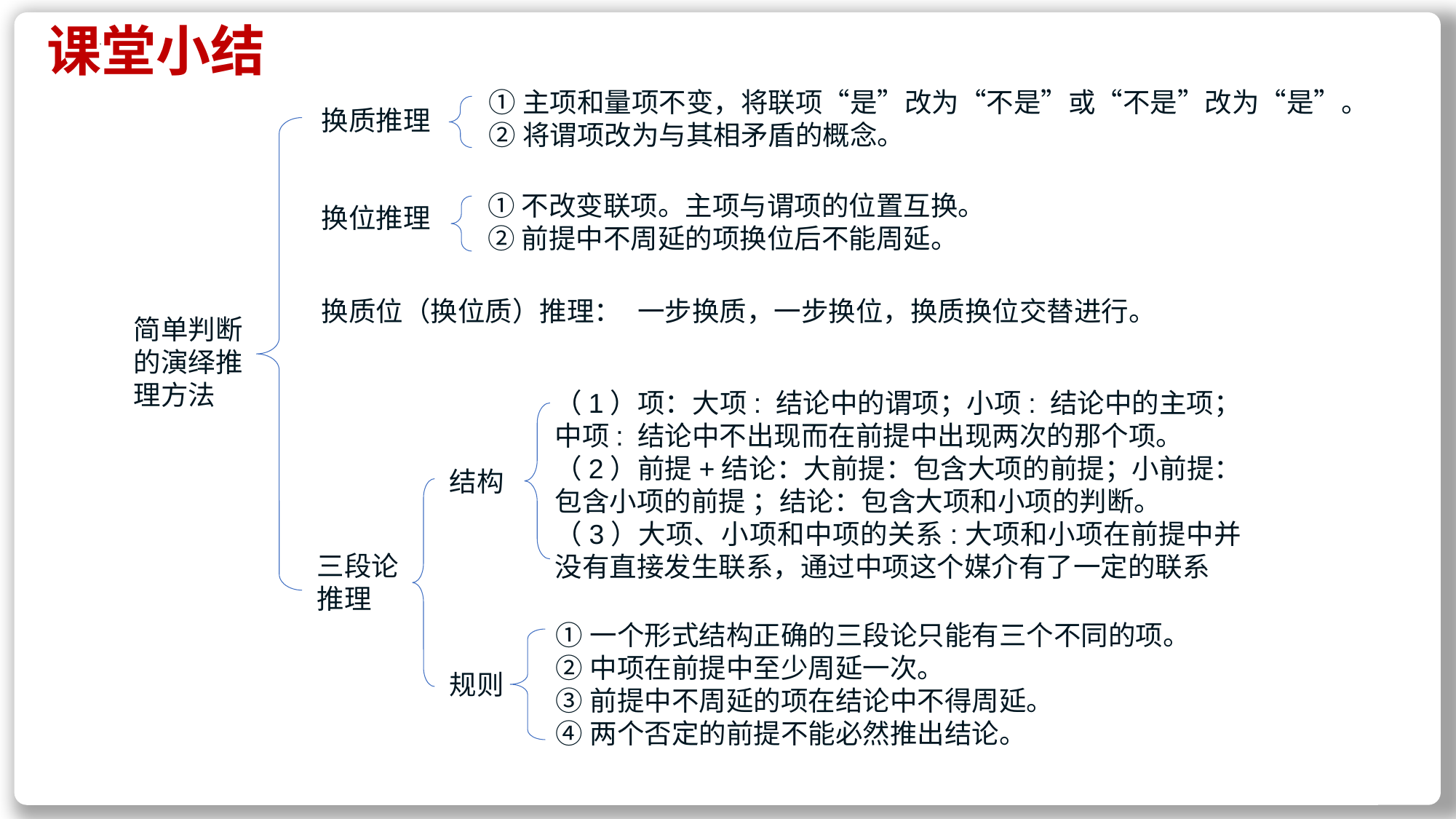

课堂小结
①主项和量项不变，将联项“是”改为“不是”或“不是”改为“是”。
②将谓项改为与其相矛盾的概念。

换质推理

①不改变联项。主项与谓项的位置互换。
②前提中不周延的项换位后不能周延。
换位推理

换质位（换位质）推理：
一步换质，一步换位，换质换位交替进行。
简单判断的演绎推理方法
（1）项：大项: 结论中的谓项；小项: 结论中的主项；中项: 结论中不出现而在前提中出现两次的那个项。
（2）前提+结论：大前提：包含大项的前提；小前提：包含小项的前提 ；结论：包含大项和小项的判断。
（3）大项、小项和中项的关系:大项和小项在前提中并没有直接发生联系，通过中项这个媒介有了一定的联系

结构

三段论推理
①一个形式结构正确的三段论只能有三个不同的项。
②中项在前提中至少周延一次。
③前提中不周延的项在结论中不得周延。
④两个否定的前提不能必然推出结论。

规则